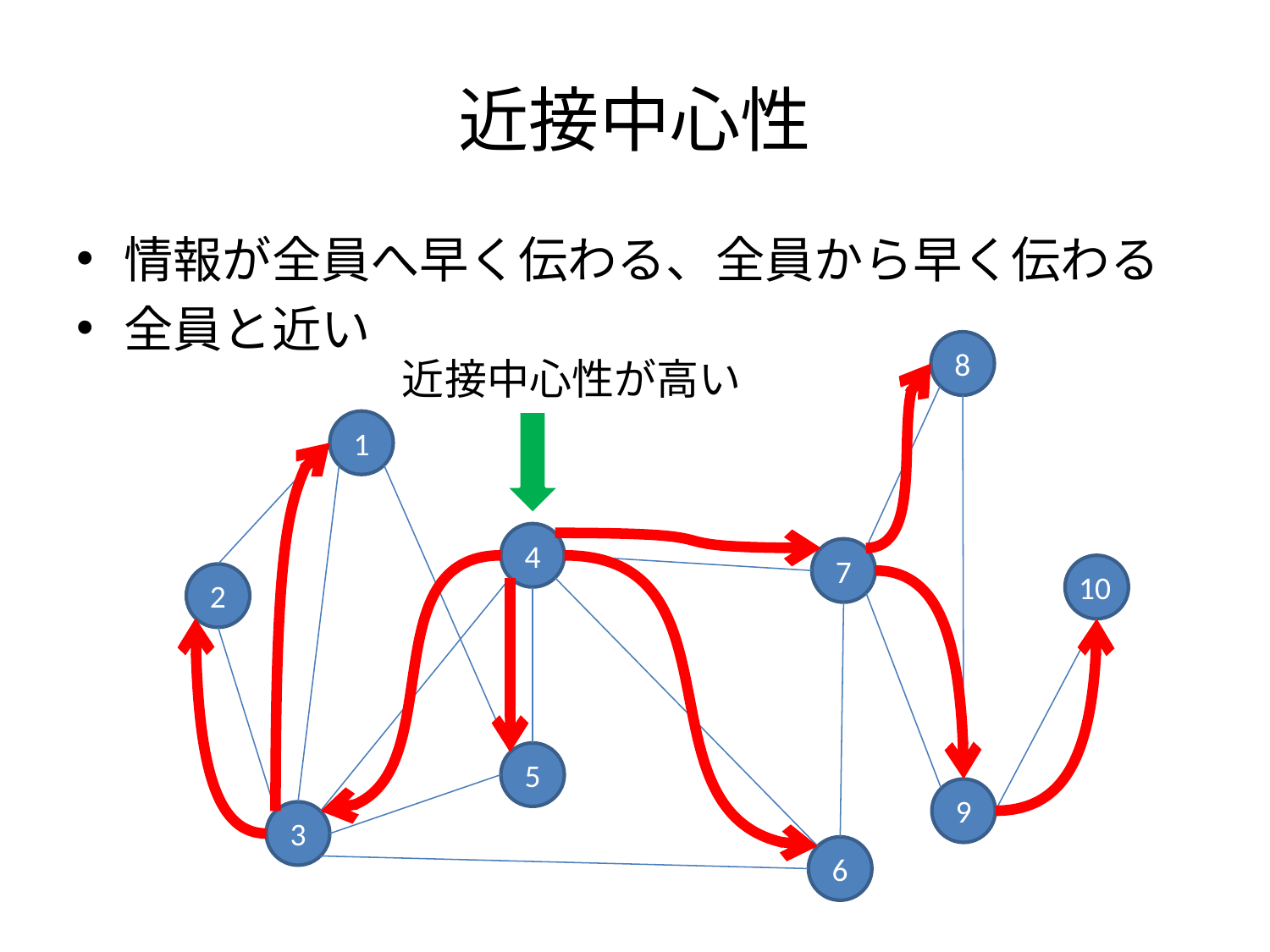

# 近接中心性
情報が全員へ早く伝わる、全員から早く伝わる
全員と近い
8
近接中心性が高い
1

4
7

10
2
5
9
3
6